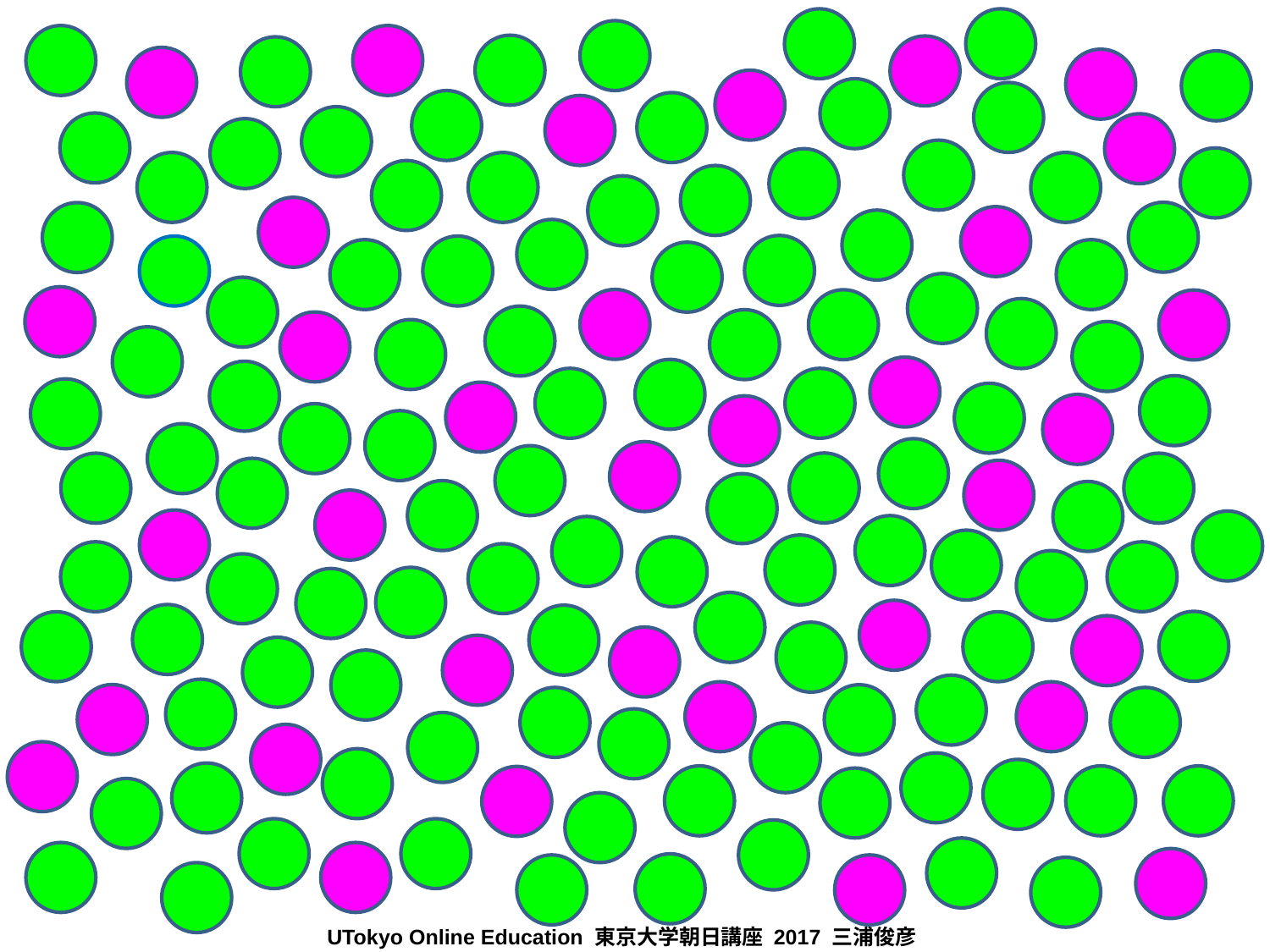

UTokyo Online Education 東京大学朝日講座 2017 三浦俊彦　CC BY-NC-ND